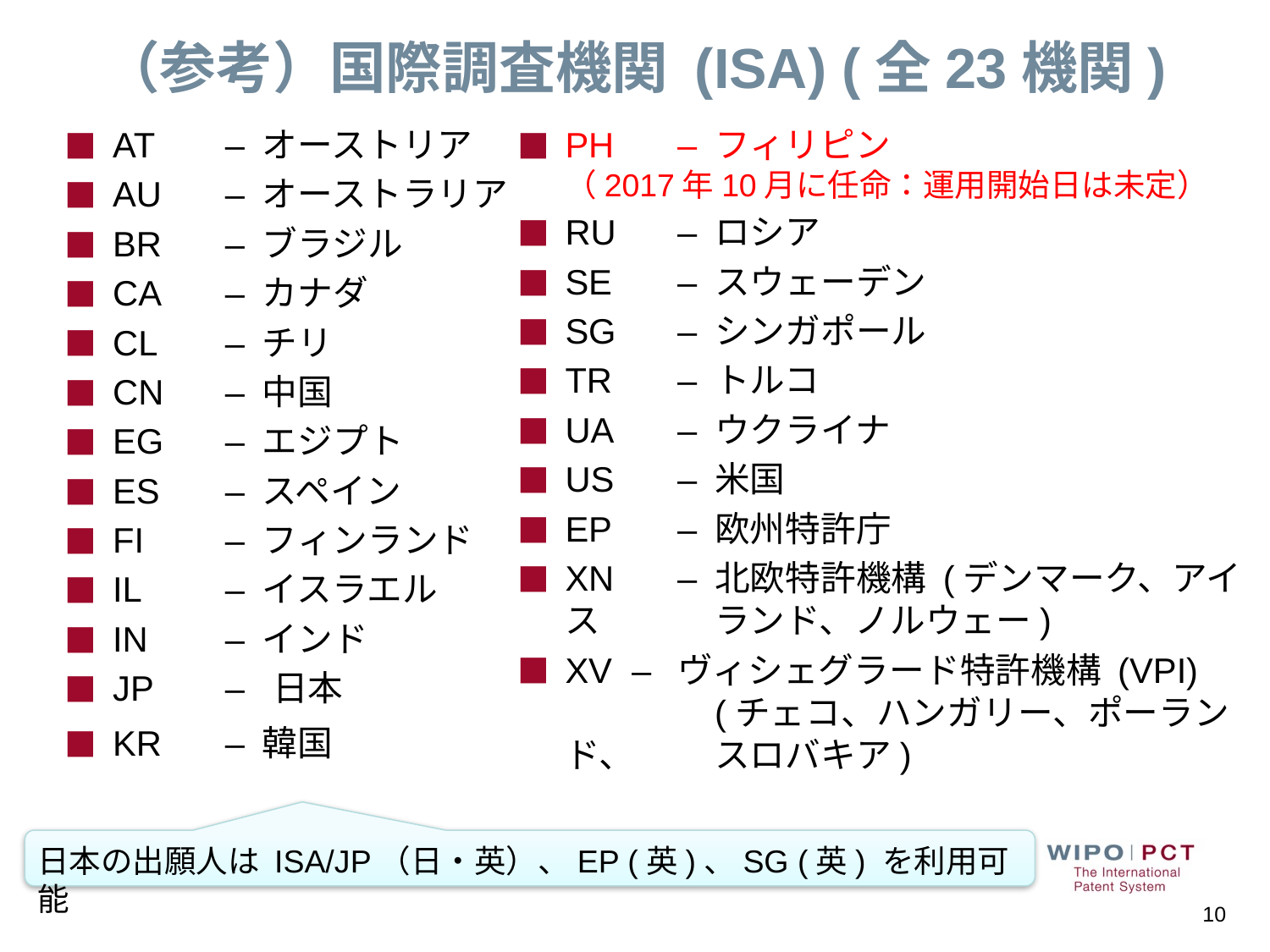

（参考）国際調査機関 (ISA) (全23機関)
AT	–	オーストリア
AU	–	オーストラリア
BR	–	ブラジル
CA	–	カナダ
CL	–	チリ
CN	–	中国
EG	–	エジプト
ES	–	スペイン
FI	–	フィンランド
IL	–	イスラエル
IN	–	インド
JP	–  日本
KR	–	韓国

PH	–	フィリピン
（2017年10月に任命：運用開始日は未定）
RU	–	ロシア
SE	–	スウェーデン
SG	–	シンガポール
TR	–	トルコ
UA	–	ウクライナ
US	–	米国
EP	–	欧州特許庁
XN	–	北欧特許機構 (デンマーク、アイス		ランド、ノルウェー)
XV  –	ヴィシェグラード特許機構 (VPI)
		(チェコ、ハンガリー、ポーランド、		スロバキア)

日本の出願人は ISA/JP（日・英）、EP (英)、SG (英) を利用可能